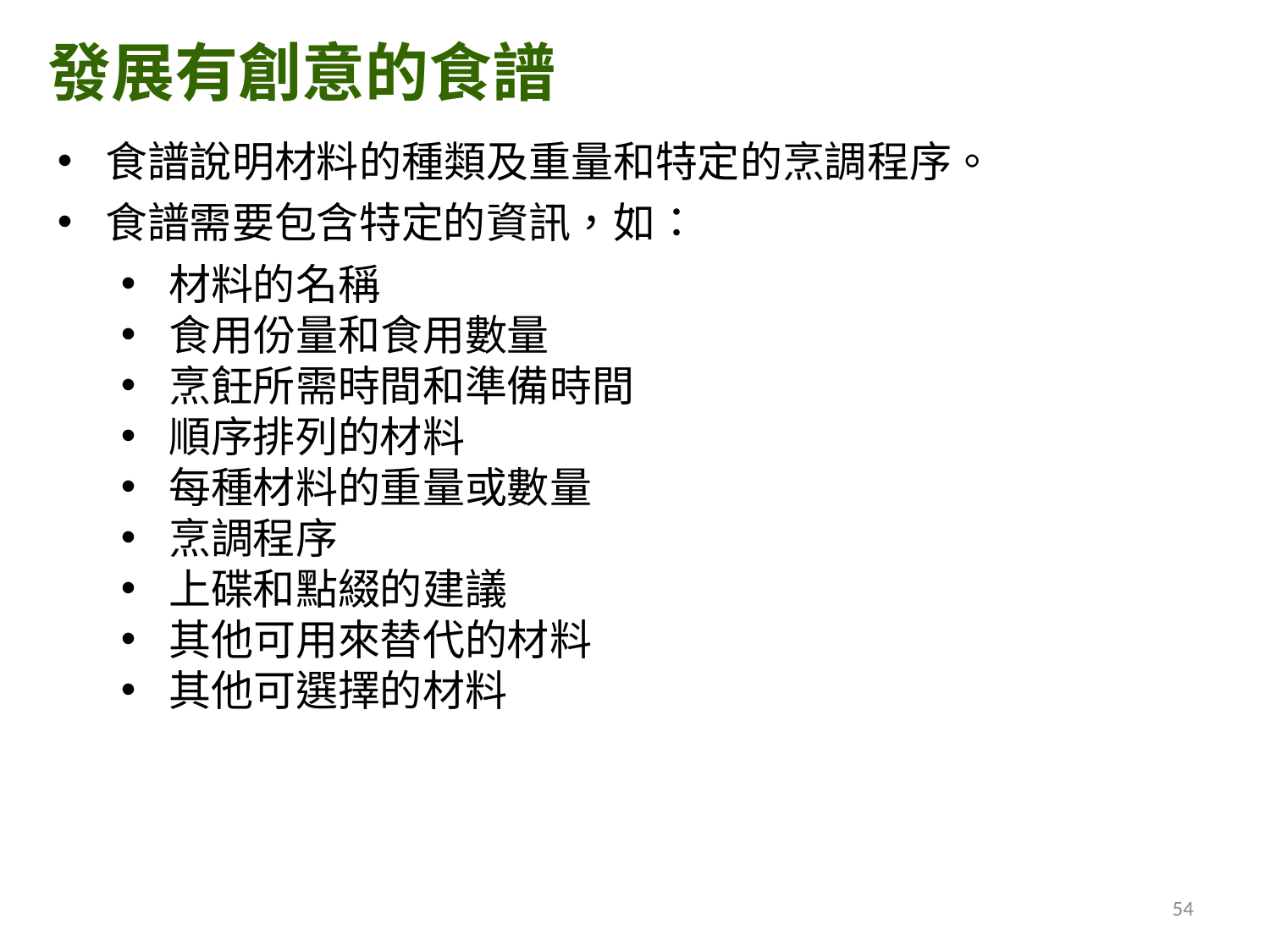

發展有創意的食譜
食譜說明材料的種類及重量和特定的烹調程序。
食譜需要包含特定的資訊，如：
材料的名稱
食用份量和食用數量
烹飪所需時間和準備時間
順序排列的材料
每種材料的重量或數量
烹調程序
上碟和點綴的建議
其他可用來替代的材料
其他可選擇的材料
54